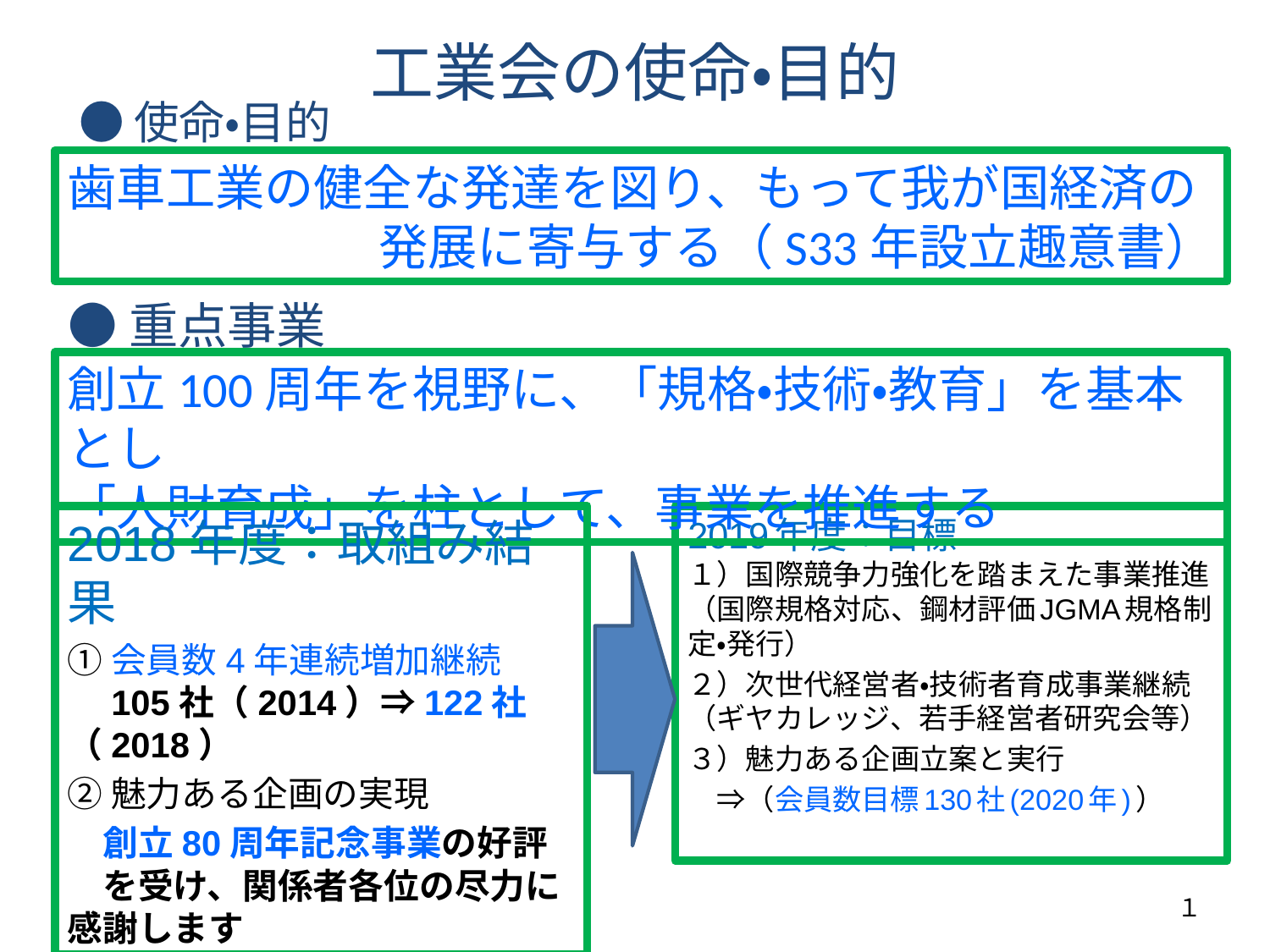

工業会の使命・目的
●使命・目的
歯車工業の健全な発達を図り、もって我が国経済の
発展に寄与する（S33年設立趣意書）
# ●重点事業
創立100周年を視野に、「規格・技術・教育」を基本とし
「人財育成」を柱として、事業を推進する
2018年度：取組み結果
①会員数4年連続増加継続
　105社（2014）⇒122社（2018）
②魅力ある企画の実現
　創立80周年記念事業の好評　を受け、関係者各位の尽力に感謝します
2019年度：目標
１）国際競争力強化を踏まえた事業推進（国際規格対応、鋼材評価JGMA規格制定・発行）
２）次世代経営者・技術者育成事業継続（ギヤカレッジ、若手経営者研究会等）
３）魅力ある企画立案と実行
　⇒（会員数目標130社(2020年)）

１